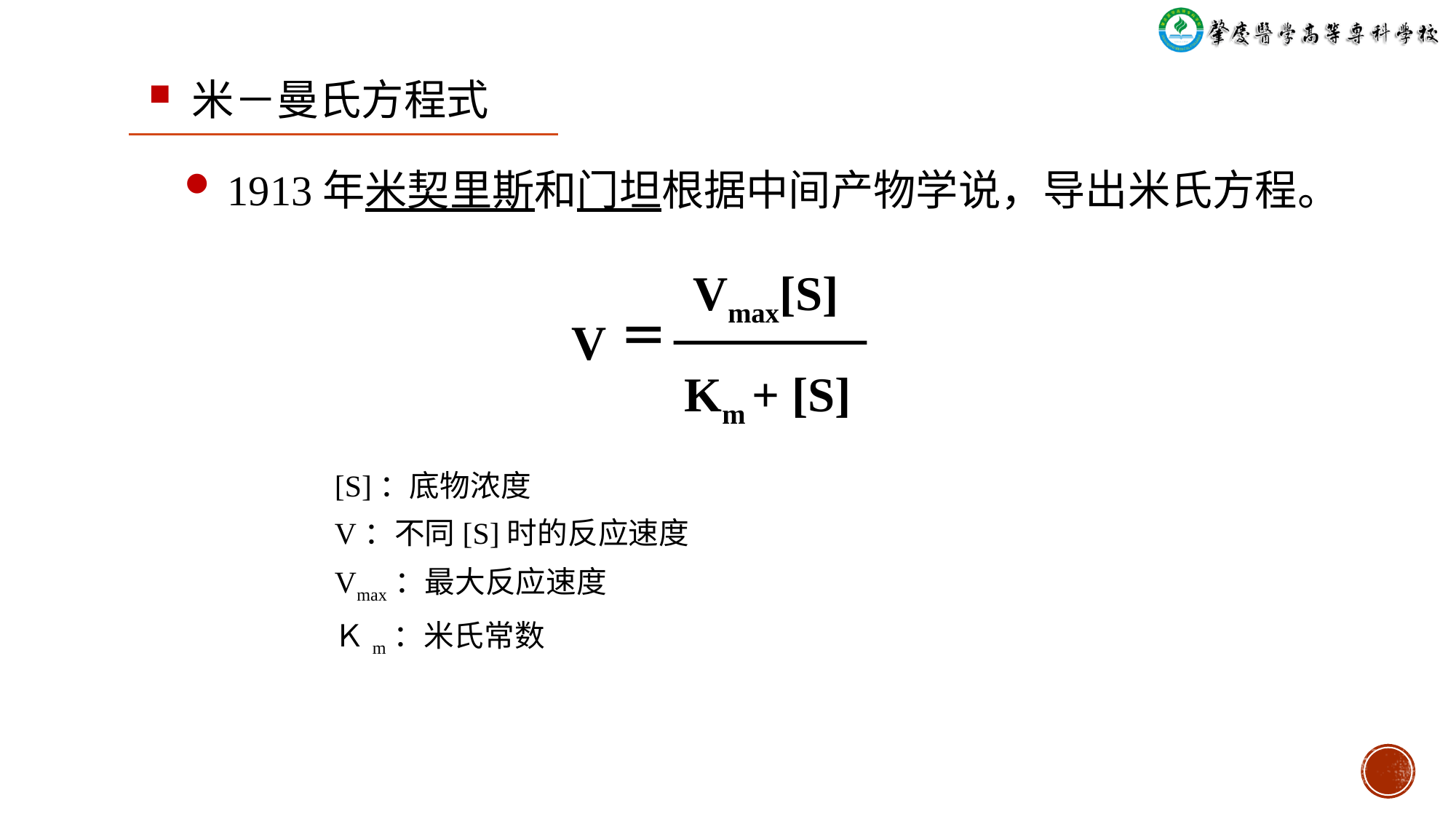

米－曼氏方程式
1913年米契里斯和门坦根据中间产物学说，导出米氏方程。
Vmax[S]

V
＝

 Km + [S]

[S]：底物浓度
V：不同[S]时的反应速度
Vmax：最大反应速度
Ｋm：米氏常数